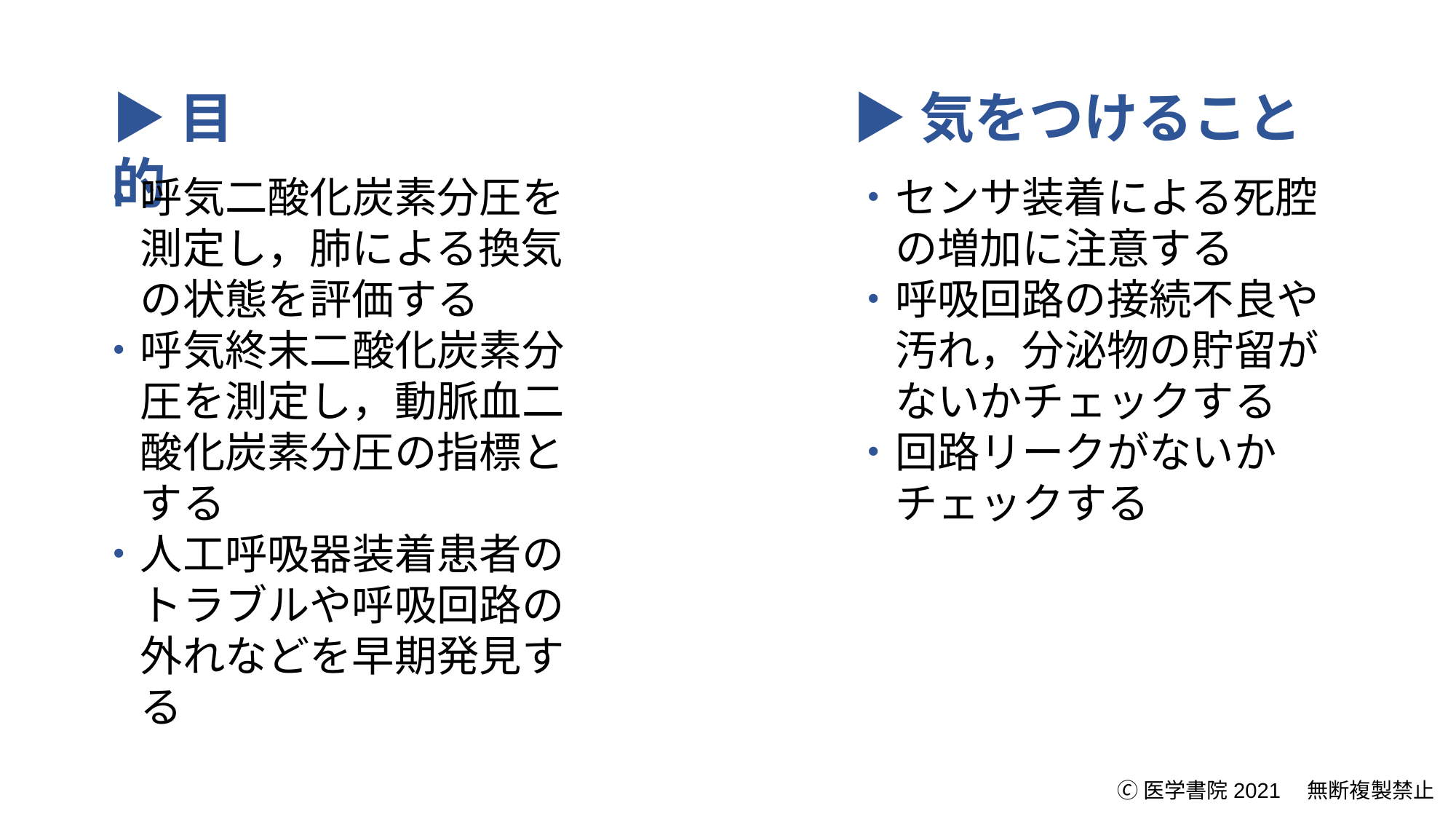

▶目的
▶気をつけること
・呼気二酸化炭素分圧を
　測定し，肺による換気
　の状態を評価する
・呼気終末二酸化炭素分
　圧を測定し，動脈血二
　酸化炭素分圧の指標と
　する
・人工呼吸器装着患者の
　トラブルや呼吸回路の
　外れなどを早期発見す
　る
・センサ装着による死腔
　の増加に注意する
・呼吸回路の接続不良や
　汚れ，分泌物の貯留が
　ないかチェックする
・回路リークがないか
　チェックする
🄫医学書院2021　無断複製禁止